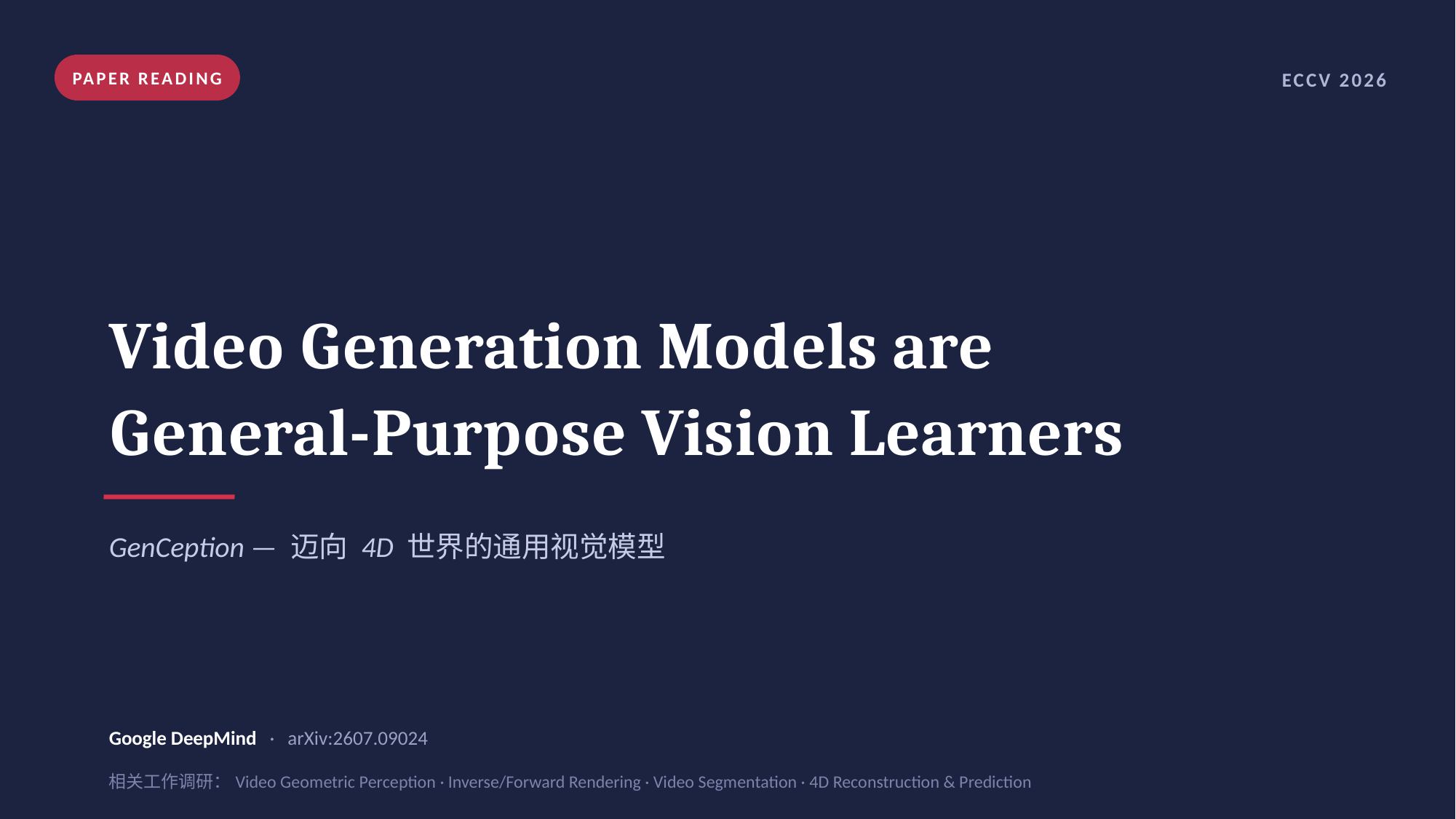

PAPER READING
ECCV 2026
Video Generation Models are
General-Purpose Vision Learners

GenCeption — 迈向 4D 世界的通用视觉模型
Google DeepMind   ·   arXiv:2607.09024
相关工作调研：Video Geometric Perception · Inverse/Forward Rendering · Video Segmentation · 4D Reconstruction & Prediction